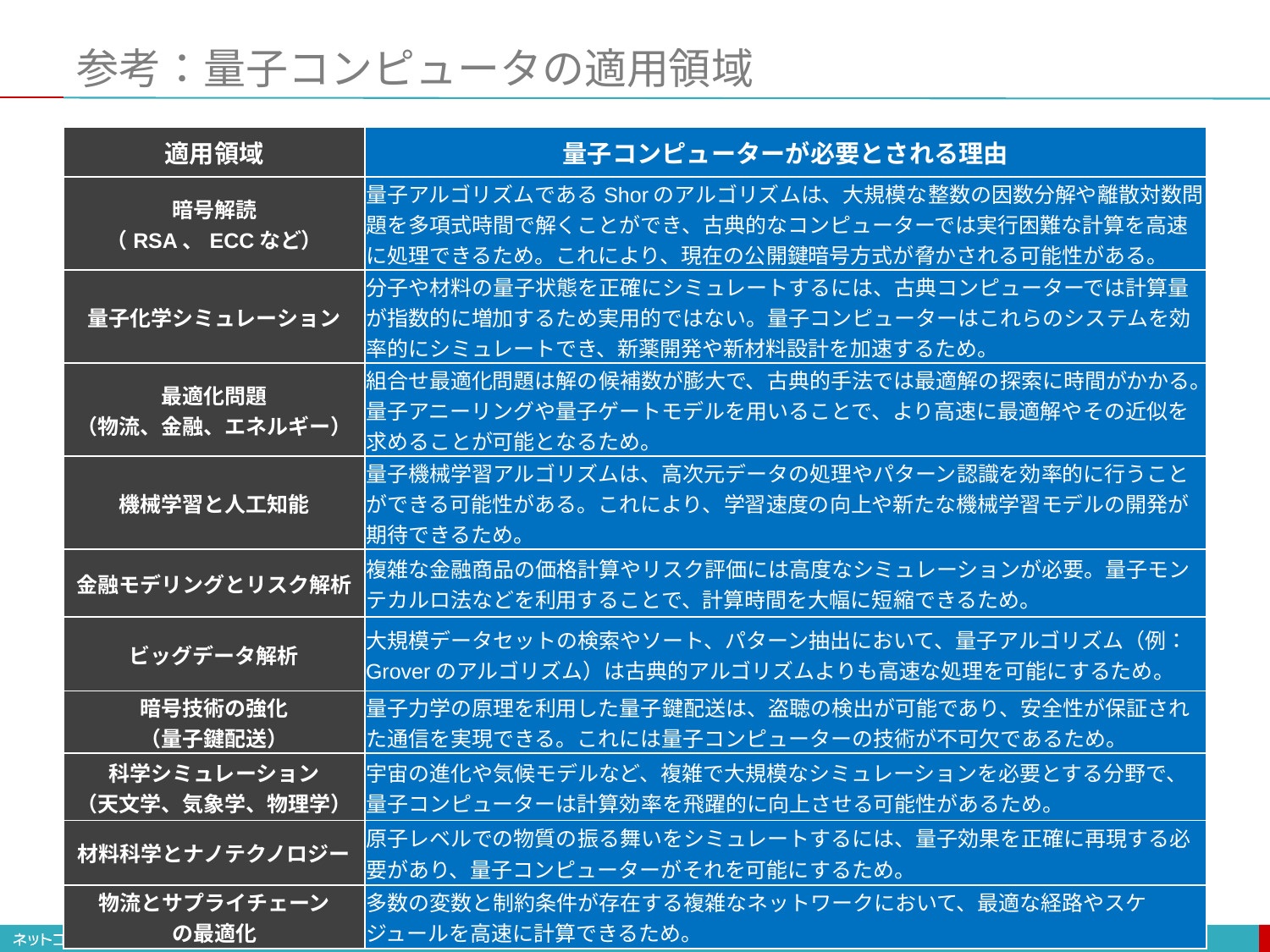

# 参考：量子コンピュータの適用領域
| 適用領域 | 量子コンピューターが必要とされる理由 |
| --- | --- |
| 暗号解読 （RSA、ECCなど） | 量子アルゴリズムであるShorのアルゴリズムは、大規模な整数の因数分解や離散対数問題を多項式時間で解くことができ、古典的なコンピューターでは実行困難な計算を高速に処理できるため。これにより、現在の公開鍵暗号方式が脅かされる可能性がある。 |
| 量子化学シミュレーション | 分子や材料の量子状態を正確にシミュレートするには、古典コンピューターでは計算量が指数的に増加するため実用的ではない。量子コンピューターはこれらのシステムを効率的にシミュレートでき、新薬開発や新材料設計を加速するため。 |
| 最適化問題 （物流、金融、エネルギー） | 組合せ最適化問題は解の候補数が膨大で、古典的手法では最適解の探索に時間がかかる。量子アニーリングや量子ゲートモデルを用いることで、より高速に最適解やその近似を求めることが可能となるため。 |
| 機械学習と人工知能 | 量子機械学習アルゴリズムは、高次元データの処理やパターン認識を効率的に行うことができる可能性がある。これにより、学習速度の向上や新たな機械学習モデルの開発が期待できるため。 |
| 金融モデリングとリスク解析 | 複雑な金融商品の価格計算やリスク評価には高度なシミュレーションが必要。量子モンテカルロ法などを利用することで、計算時間を大幅に短縮できるため。 |
| ビッグデータ解析 | 大規模データセットの検索やソート、パターン抽出において、量子アルゴリズム（例：Groverのアルゴリズム）は古典的アルゴリズムよりも高速な処理を可能にするため。 |
| 暗号技術の強化 （量子鍵配送） | 量子力学の原理を利用した量子鍵配送は、盗聴の検出が可能であり、安全性が保証された通信を実現できる。これには量子コンピューターの技術が不可欠であるため。 |
| 科学シミュレーション （天文学、気象学、物理学） | 宇宙の進化や気候モデルなど、複雑で大規模なシミュレーションを必要とする分野で、量子コンピューターは計算効率を飛躍的に向上させる可能性があるため。 |
| 材料科学とナノテクノロジー | 原子レベルでの物質の振る舞いをシミュレートするには、量子効果を正確に再現する必要があり、量子コンピューターがそれを可能にするため。 |
| 物流とサプライチェーン の最適化 | 多数の変数と制約条件が存在する複雑なネットワークにおいて、最適な経路やスケジュールを高速に計算できるため。 |
61